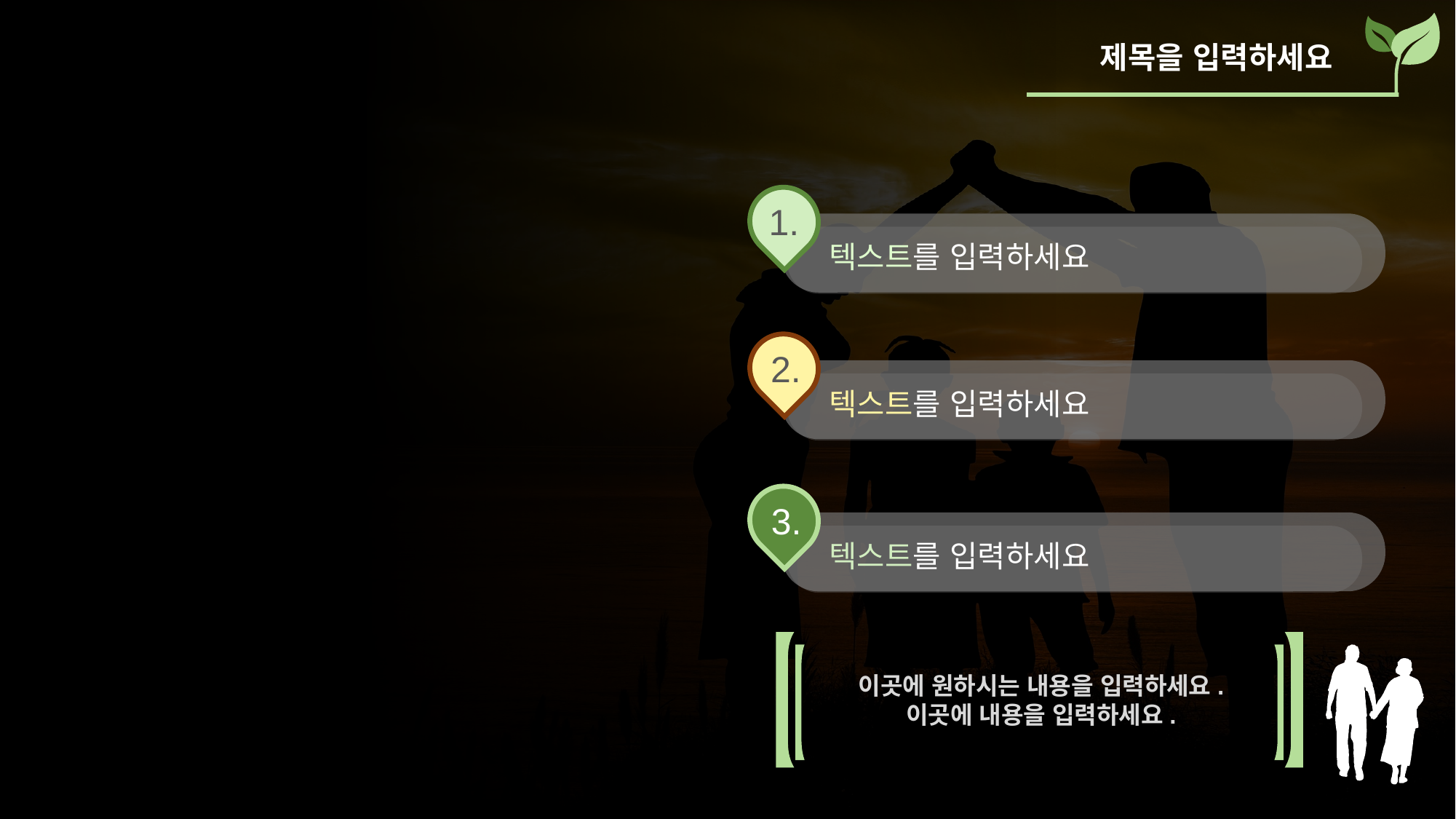

제목을 입력하세요

1.

텍스트를 입력하세요

2.

텍스트를 입력하세요

3.

텍스트를 입력하세요

이곳에 원하시는 내용을 입력하세요.
이곳에 내용을 입력하세요.